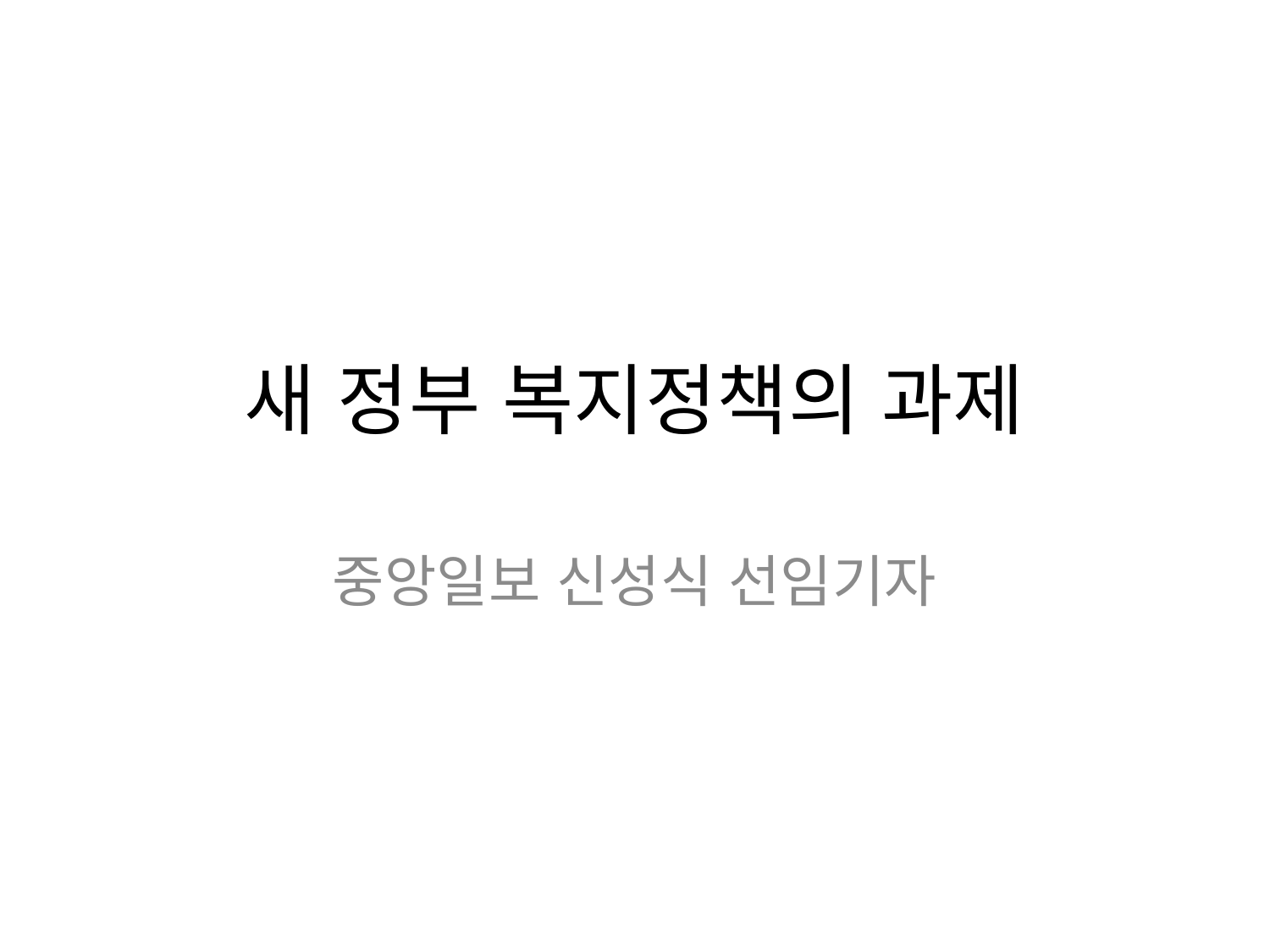

# 새 정부 복지정책의 과제
중앙일보 신성식 선임기자